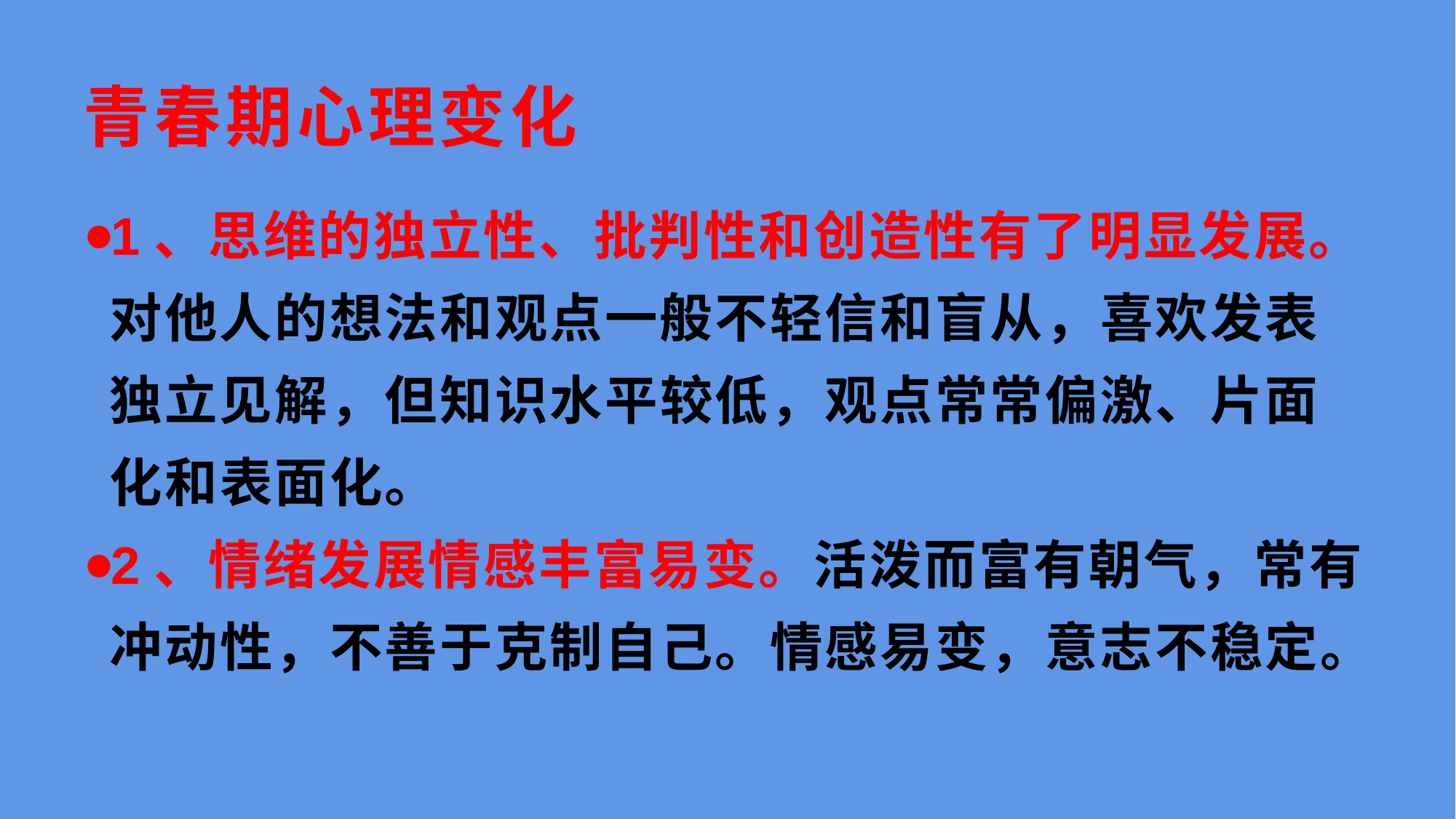

# 青春期心理变化
1、思维的独立性、批判性和创造性有了明显发展。对他人的想法和观点一般不轻信和盲从，喜欢发表独立见解，但知识水平较低，观点常常偏激、片面化和表面化。
2、情绪发展情感丰富易变。活泼而富有朝气，常有冲动性，不善于克制自己。情感易变，意志不稳定。